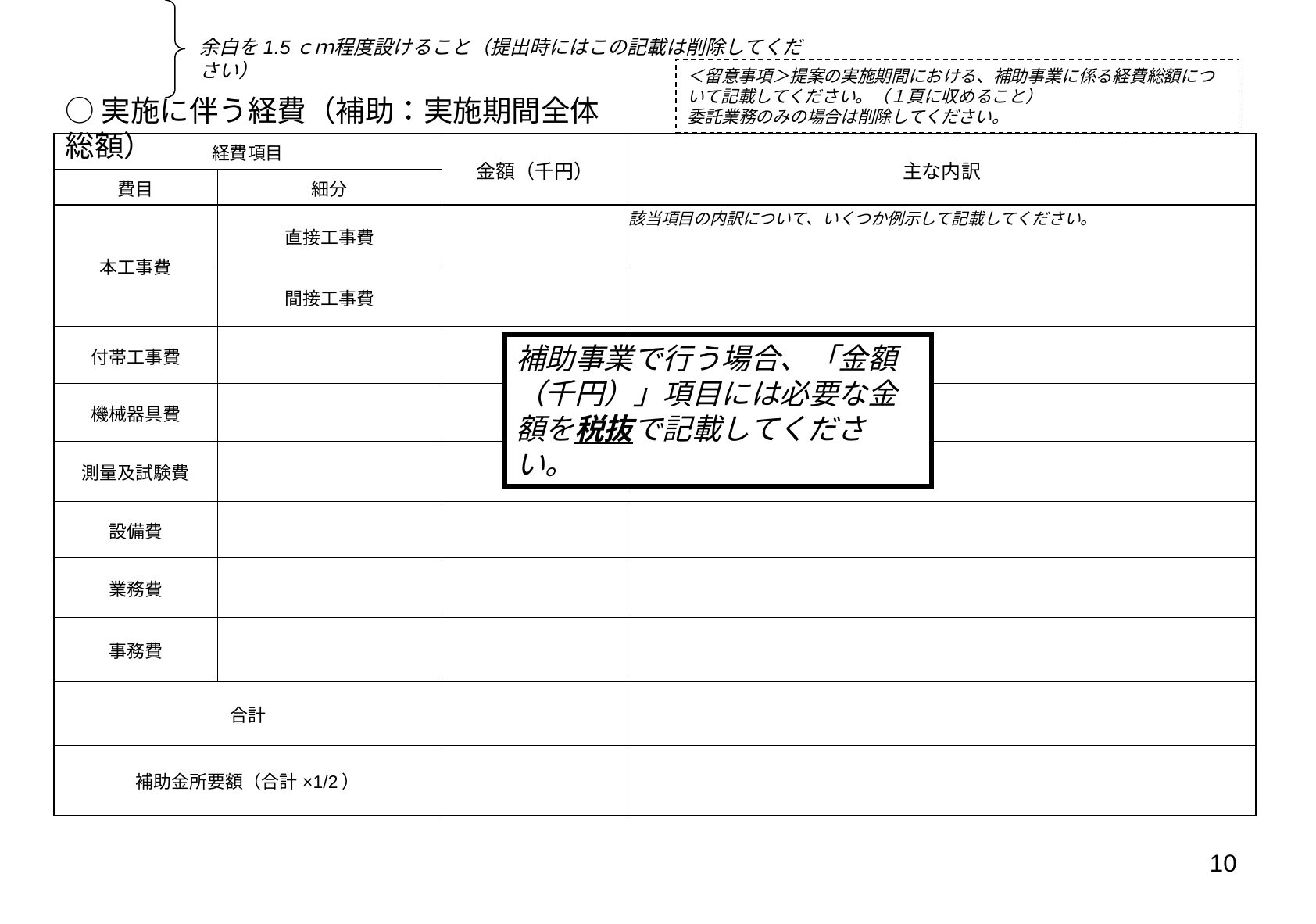

余白を1.5ｃｍ程度設けること（提出時にはこの記載は削除してください）
＜留意事項＞提案の実施期間における、補助事業に係る経費総額について記載してください。（１頁に収めること）
委託業務のみの場合は削除してください。
○実施に伴う経費（補助：実施期間全体総額）
| 経費項目 |  | 金額（千円） | 主な内訳 |
| --- | --- | --- | --- |
| 費目 | 細分 |  |  |
| 本工事費 | 直接工事費 |  | 該当項目の内訳について、いくつか例示して記載してください。 |
|  | 間接工事費 |  |  |
| 付帯工事費 |  |  |  |
| 機械器具費 |  |  |  |
| 測量及試験費 |  |  |  |
| 設備費 |  |  |  |
| 業務費 |  |  |  |
| 事務費 |  |  |  |
| 合計 |  |  |  |
| 補助金所要額（合計×1/2） |  |  |  |
補助事業で行う場合、「金額（千円）」項目には必要な金額を税抜で記載してください。
10